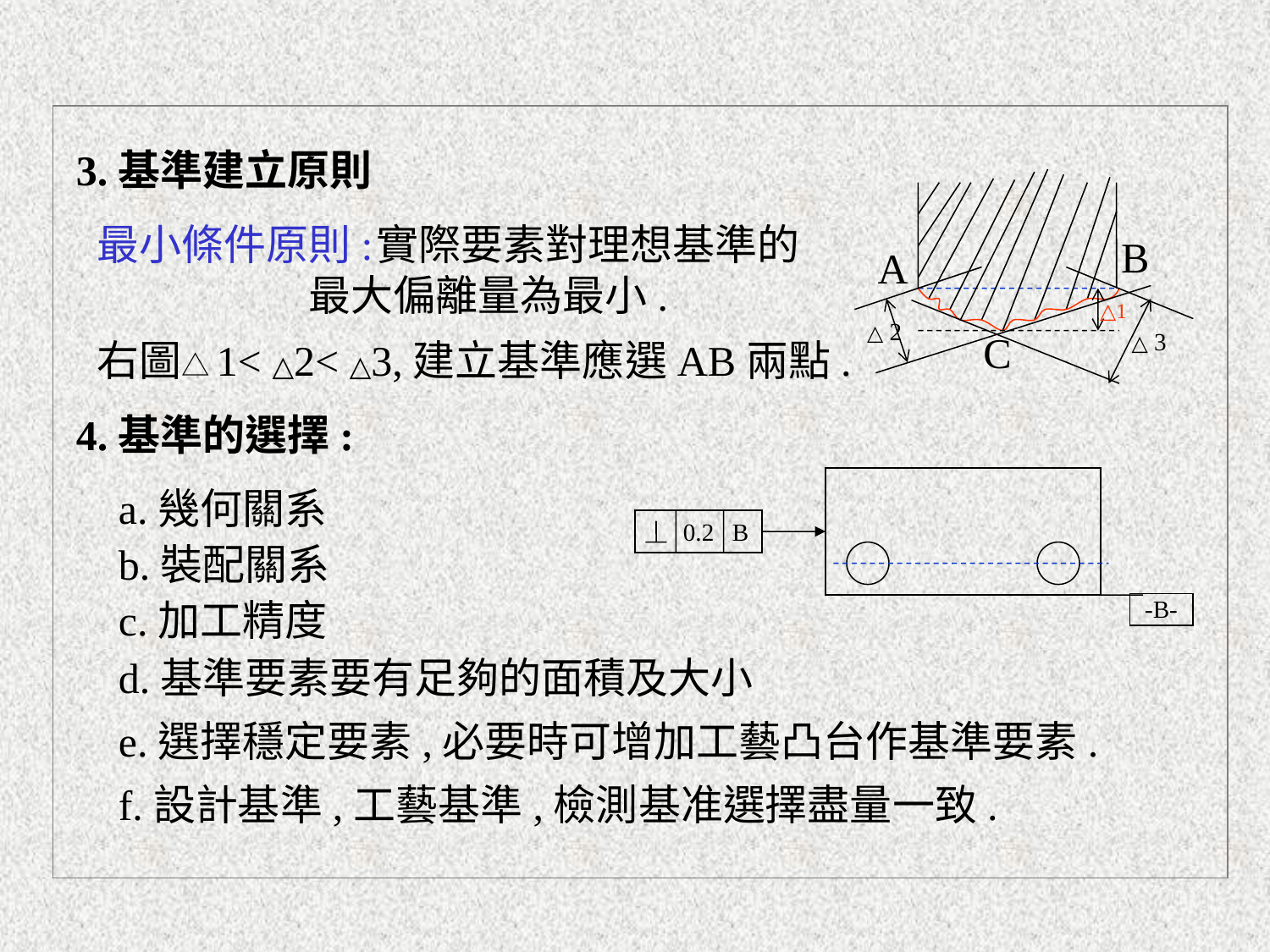

3.基準建立原則

最小條件原則:
      實際要素對理想基準的最大偏離量為最小.

B
A

△1

△ 2
C
△ 3
右圖△1< △2< △3,建立基準應選AB兩點.

4.基準的選擇:

a.幾何關系

0.2

B

b.裝配關系

c.加工精度
-B-

d.基準要素要有足夠的面積及大小
e.選擇穩定要素,必要時可增加工藝凸台作基準要素.
f.設計基準,工藝基準,檢測基准選擇盡量一致.